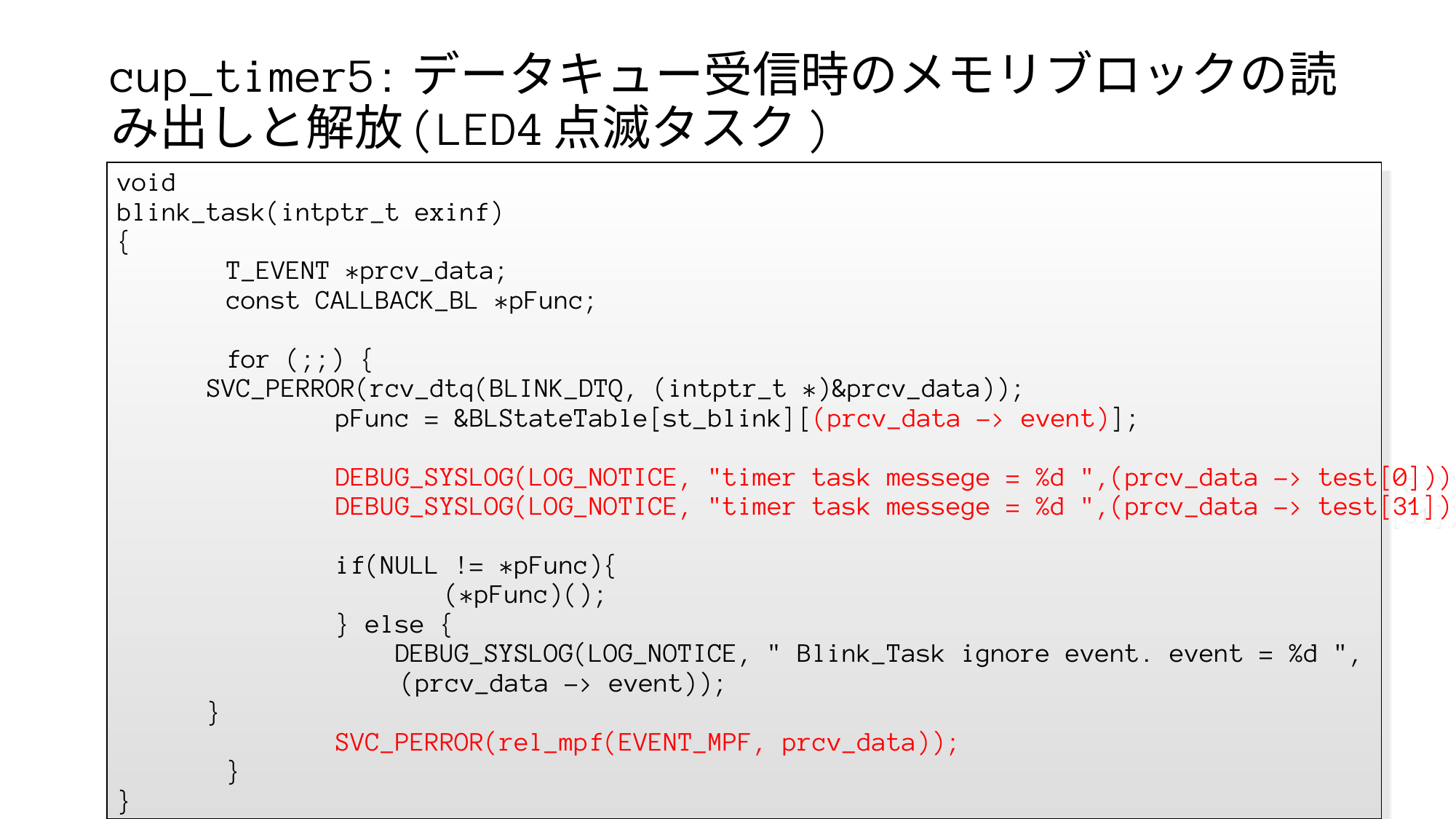

# cup_timer5:データキュー受信時のメモリブロックの読み出しと解放(LED4点滅タスク)
void
blink_task(intptr_t exinf)
{
	T_EVENT *prcv_data;
	const CALLBACK_BL *pFunc;

	for (;;) {
      SVC_PERROR(rcv_dtq(BLINK_DTQ, (intptr_t *)&prcv_data));
		pFunc = &BLStateTable[st_blink][(prcv_data -> event)];

		DEBUG_SYSLOG(LOG_NOTICE, "timer task messege = %d ",(prcv_data -> test[0]));
		DEBUG_SYSLOG(LOG_NOTICE, "timer task messege = %d ",(prcv_data -> test[31]));

		if(NULL != *pFunc){
			(*pFunc)();
		} else {
		    DEBUG_SYSLOG(LOG_NOTICE, " Blink_Task ignore event. event = %d ",
                   (prcv_data -> event));
      }
		SVC_PERROR(rel_mpf(EVENT_MPF, prcv_data));
	}
}